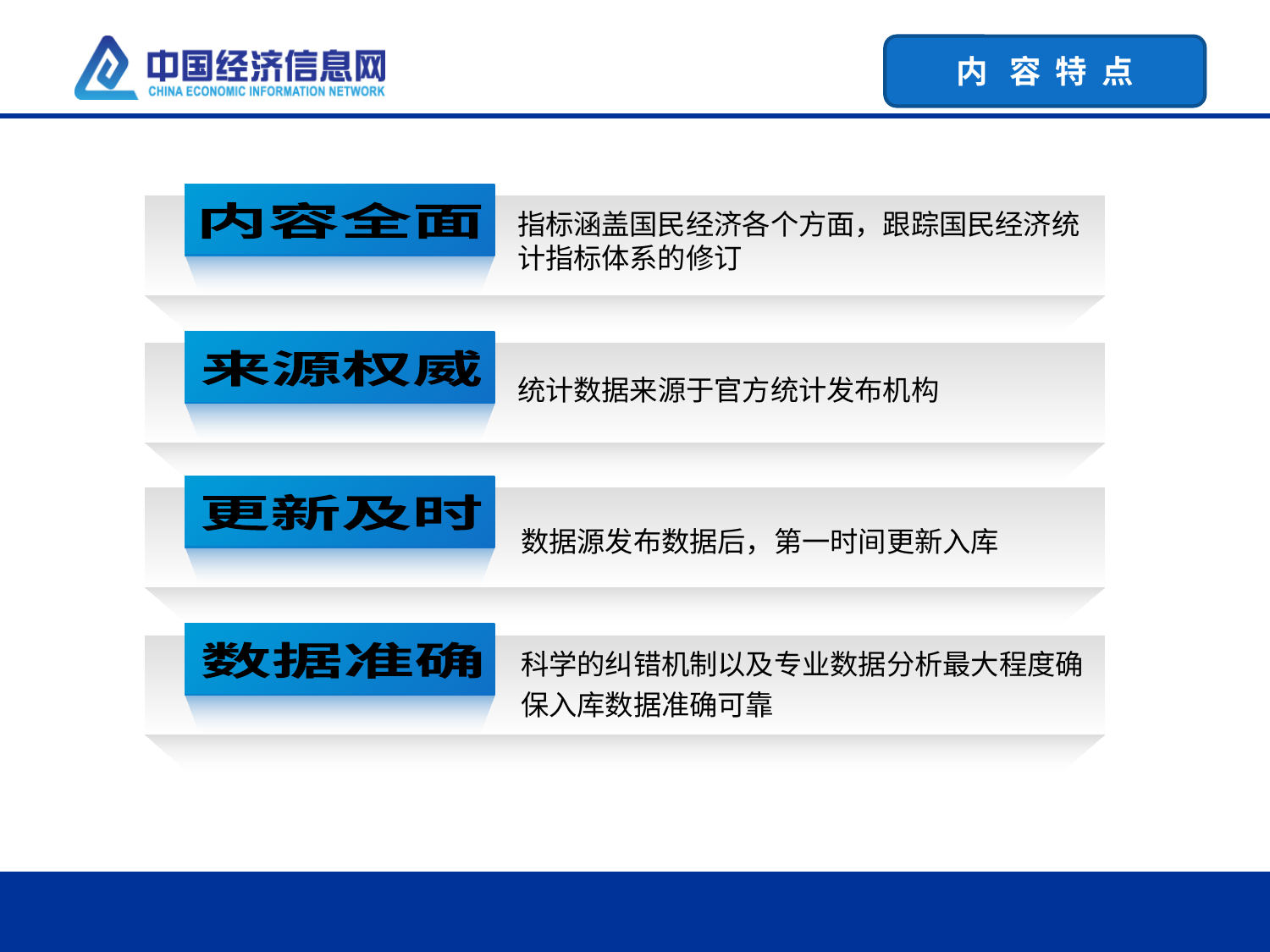

内   容  特  点

指标涵盖国民经济各个方面，跟踪国民经济统计指标体系的修订
内容全面

统计数据来源于官方统计发布机构

来源权威

更新及时

数据源发布数据后，第一时间更新入库

科学的纠错机制以及专业数据分析最大程度确保入库数据准确可靠
数据准确